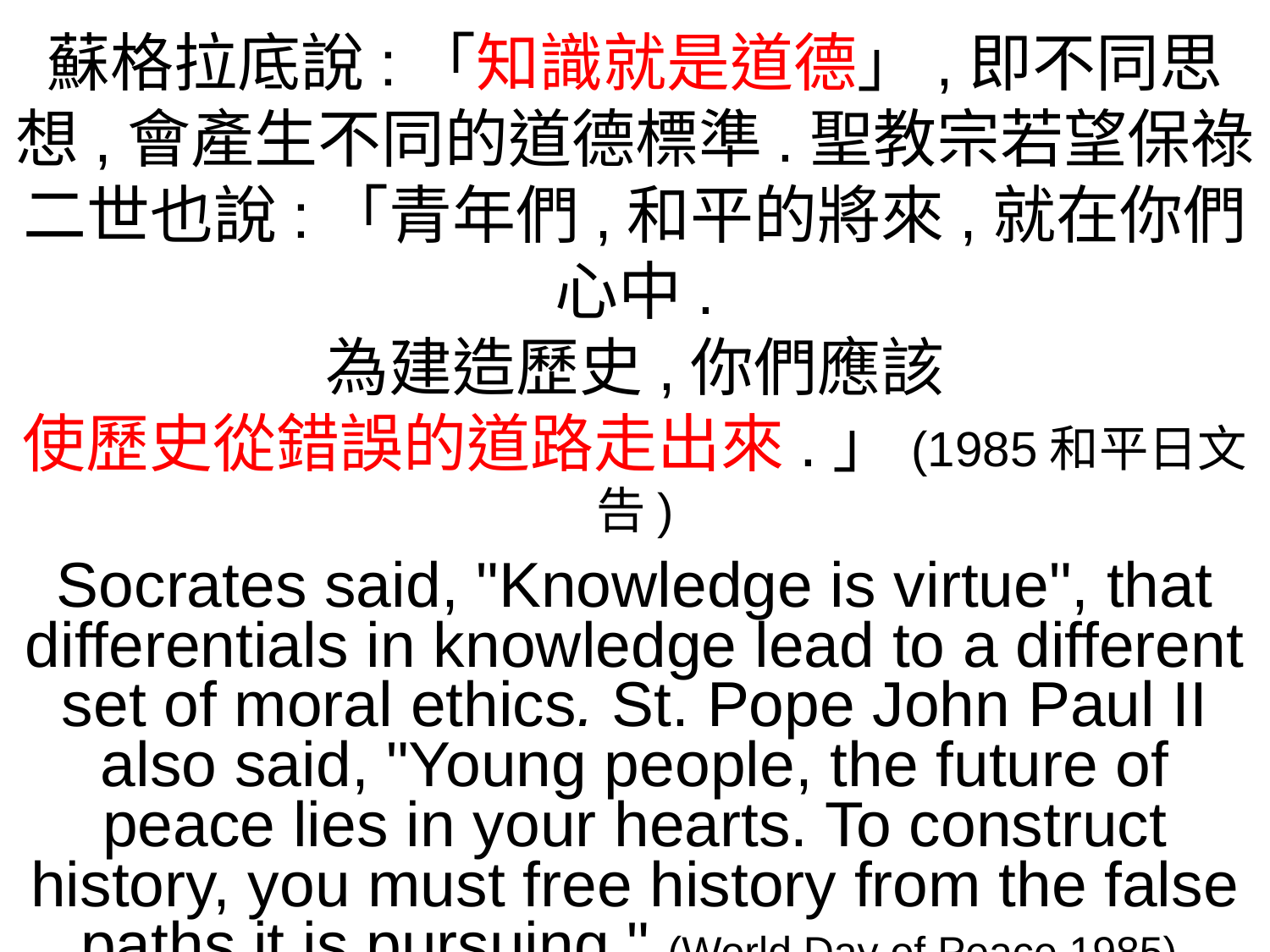

蘇格拉底說:「知識就是道德」,即不同思想,會產生不同的道德標準.聖教宗若望保祿二世也說:「青年們,和平的將來,就在你們心中.
為建造歷史,你們應該
使歷史從錯誤的道路走出來.」(1985和平日文告)
Socrates said, "Knowledge is virtue", that differentials in knowledge lead to a different set of moral ethics. St. Pope John Paul II also said, "Young people, the future of peace lies in your hearts. To construct history, you must free history from the false paths it is pursuing." (World Day of Peace 1985).